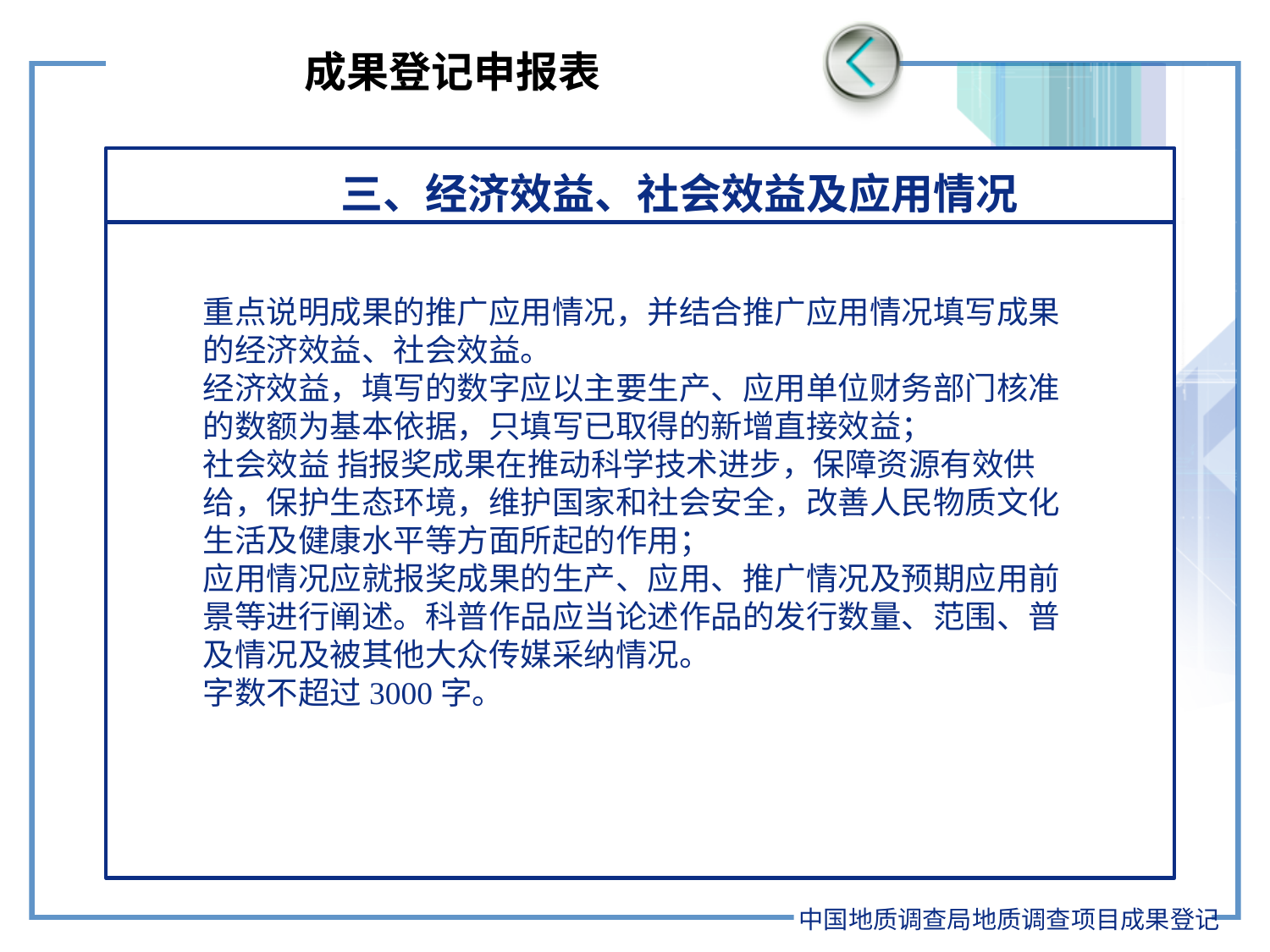

# 成果登记申报表

重点说明成果的推广应用情况，并结合推广应用情况填写成果的经济效益、社会效益。
经济效益，填写的数字应以主要生产、应用单位财务部门核准的数额为基本依据，只填写已取得的新增直接效益；
社会效益 指报奖成果在推动科学技术进步，保障资源有效供给，保护生态环境，维护国家和社会安全，改善人民物质文化生活及健康水平等方面所起的作用；
应用情况应就报奖成果的生产、应用、推广情况及预期应用前景等进行阐述。科普作品应当论述作品的发行数量、范围、普及情况及被其他大众传媒采纳情况。
字数不超过3000字。
三、经济效益、社会效益及应用情况
中国地质调查局地质调查项目成果登记